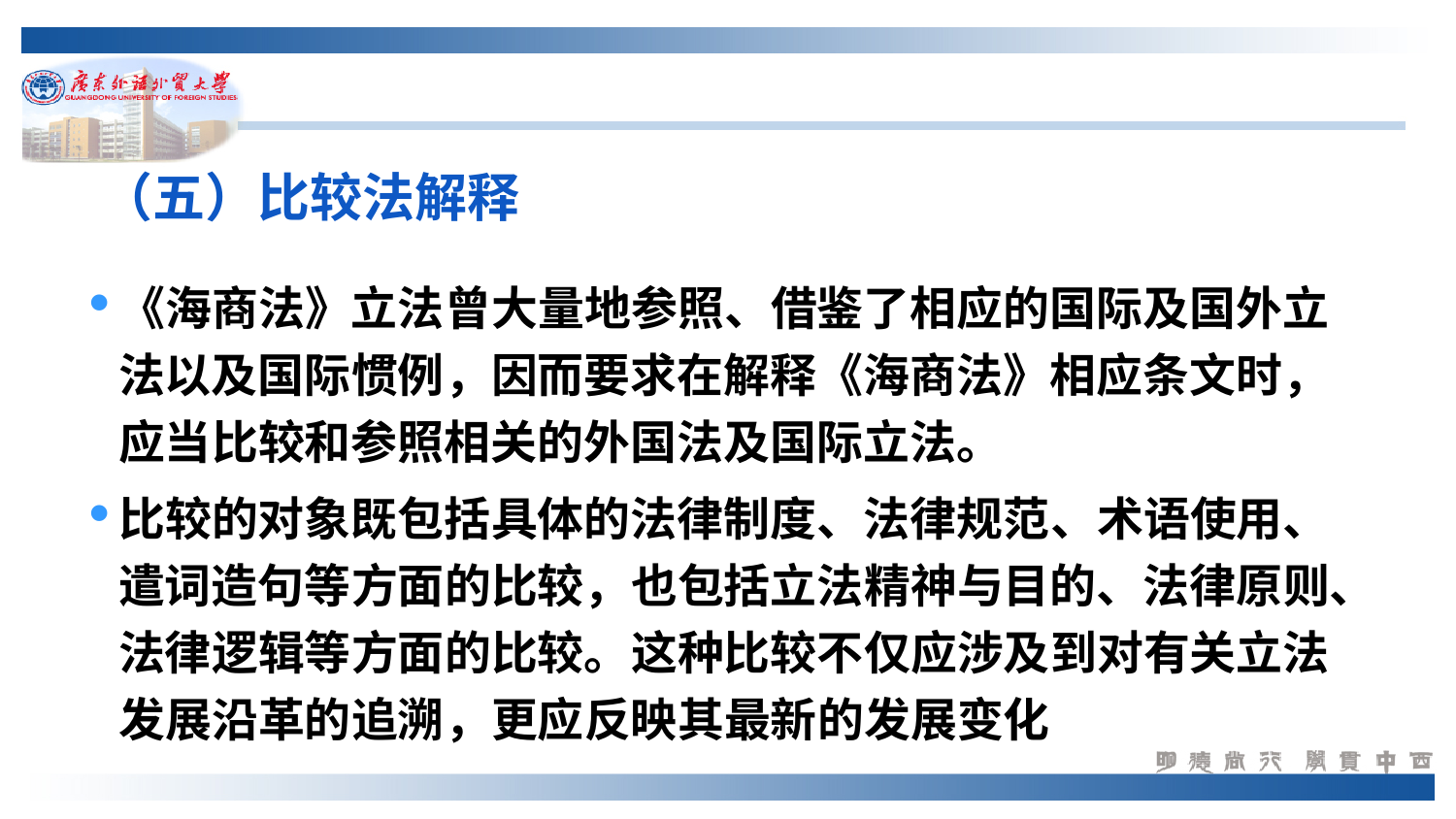

# （五）比较法解释
《海商法》立法曾大量地参照、借鉴了相应的国际及国外立法以及国际惯例，因而要求在解释《海商法》相应条文时，应当比较和参照相关的外国法及国际立法。
比较的对象既包括具体的法律制度、法律规范、术语使用、遣词造句等方面的比较，也包括立法精神与目的、法律原则、法律逻辑等方面的比较。这种比较不仅应涉及到对有关立法发展沿革的追溯，更应反映其最新的发展变化